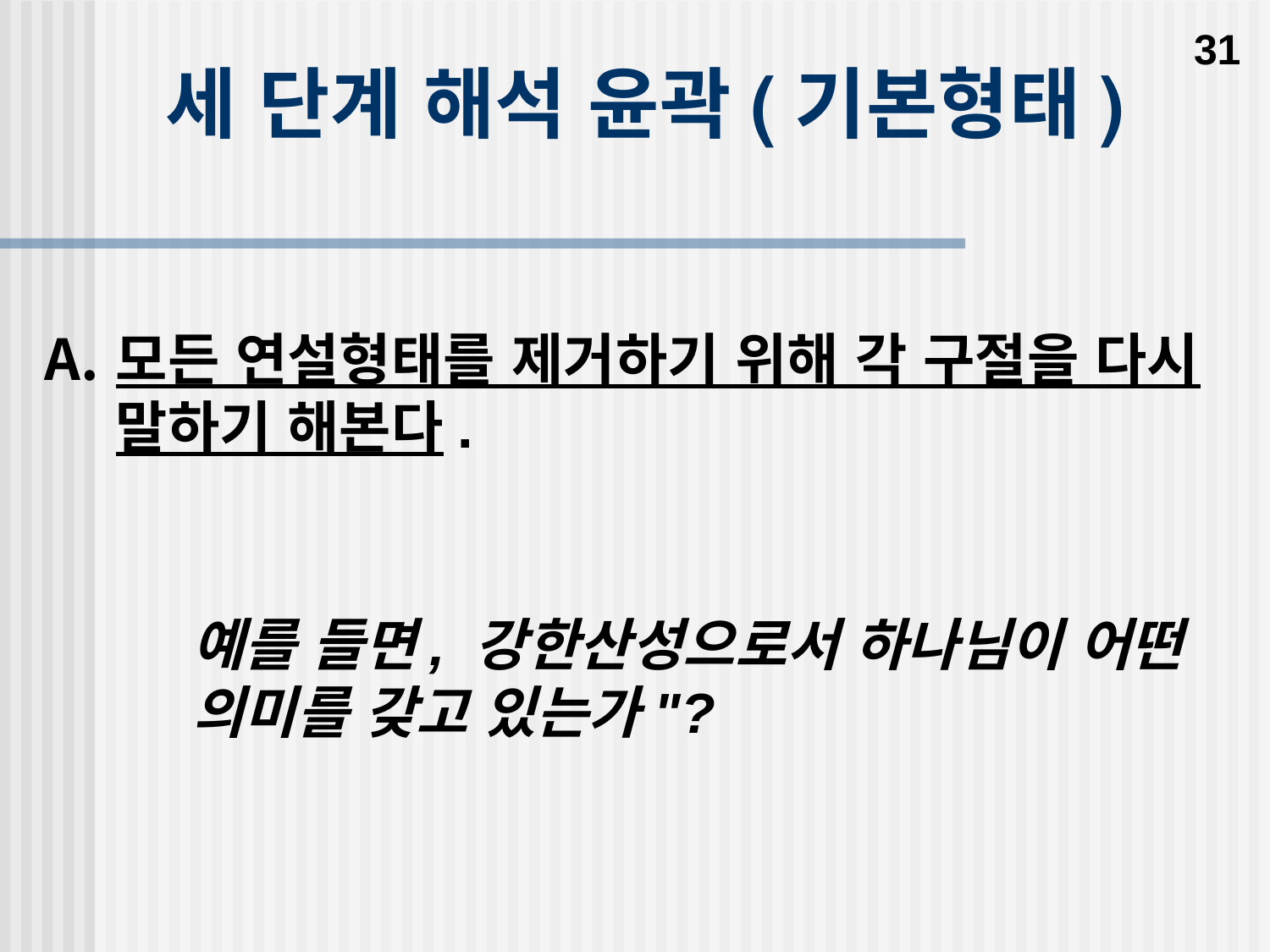

31
세 단계 해석 윤곽(기본형태)
모든 연설형태를 제거하기 위해 각 구절을 다시 말하기 해본다.
예를 들면, 강한산성으로서 하나님이 어떤 의미를 갖고 있는가"?